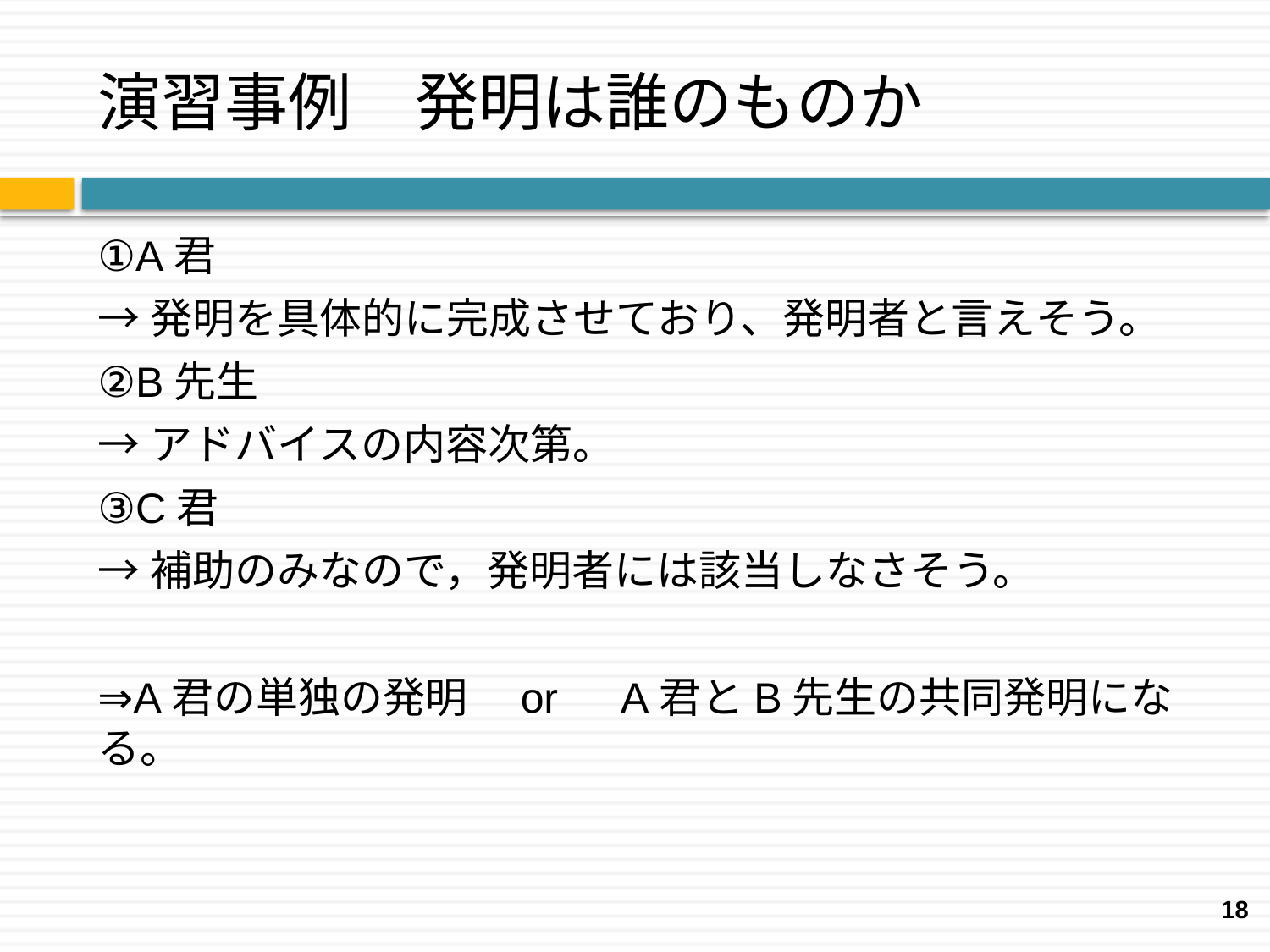

# 演習事例　発明は誰のものか
①A君
→発明を具体的に完成させており、発明者と言えそう。
②B先生
→アドバイスの内容次第。
③C君
→補助のみなので，発明者には該当しなさそう。

⇒A君の単独の発明　or　A君とB先生の共同発明になる。
18